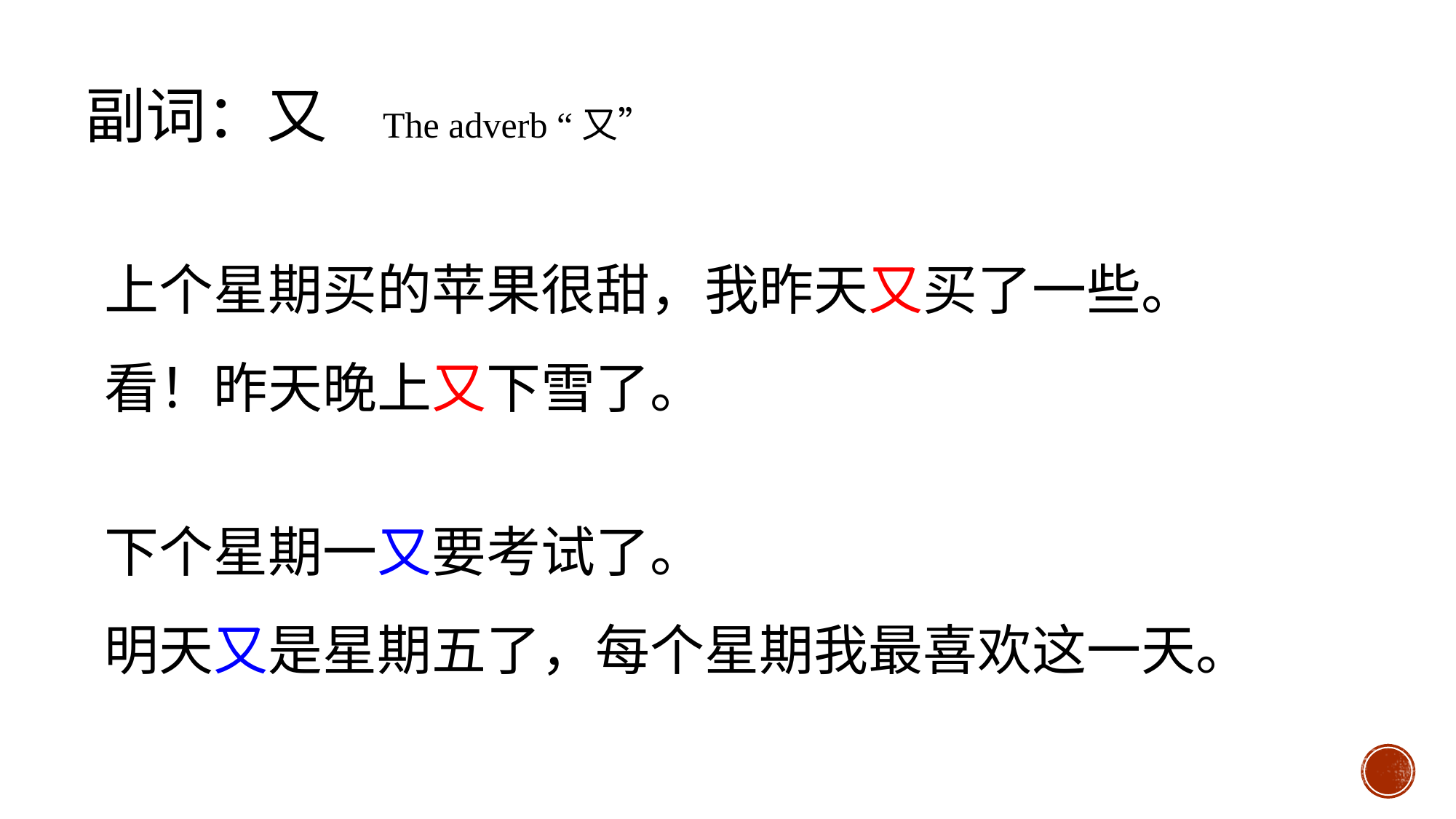

副词：又   The adverb “又”
上个星期买的苹果很甜，我昨天又买了一些。
看！昨天晚上又下雪了。

下个星期一又要考试了。
明天又是星期五了，每个星期我最喜欢这一天。